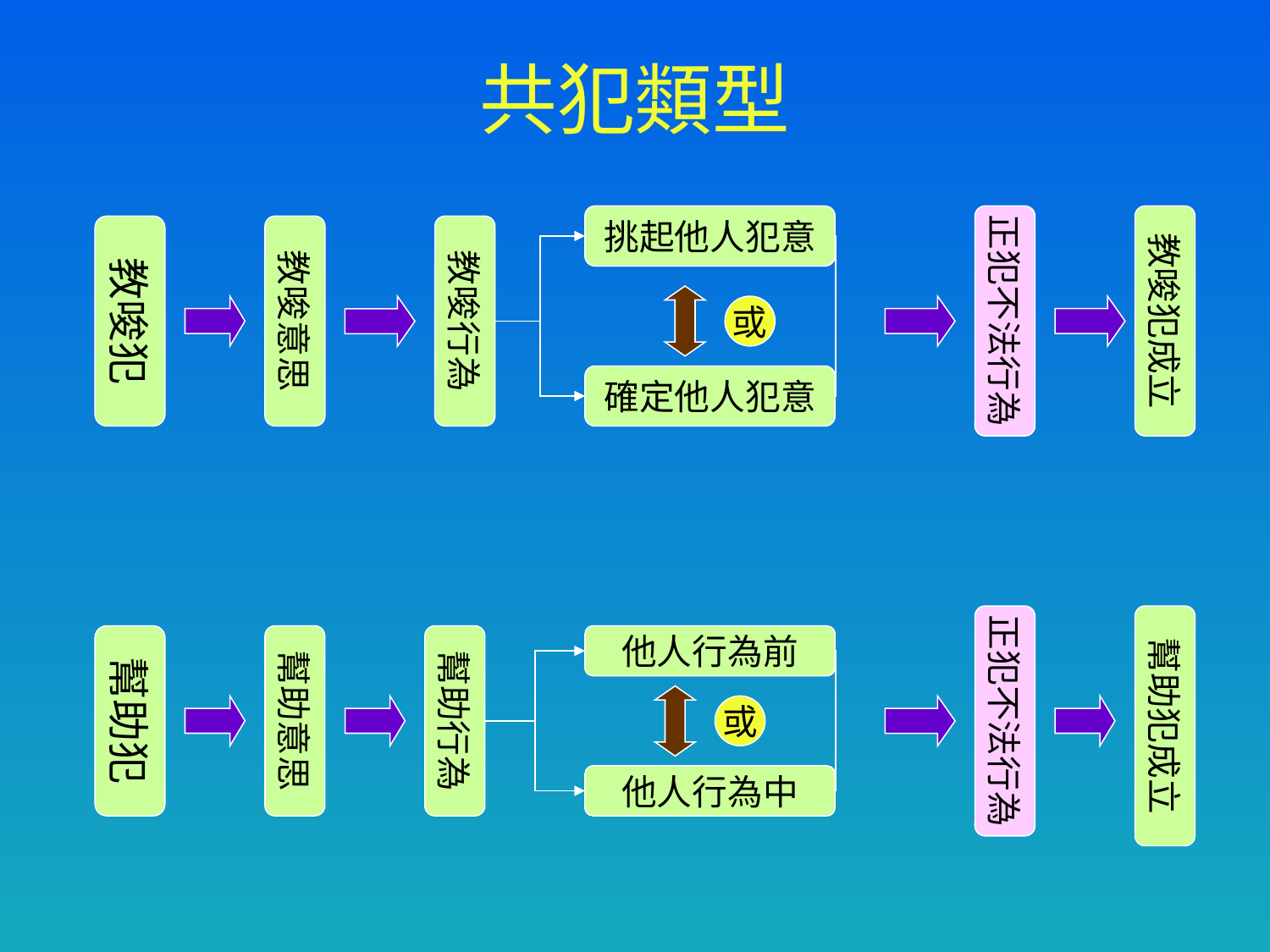

# 共犯類型
挑起他人犯意
正犯不法行為
教唆犯成立
教唆犯
教唆意思
教唆行為

或

確定他人犯意
正犯不法行為
幫助犯成立
幫助犯
幫助意思
幫助行為
他人行為前

或

他人行為中